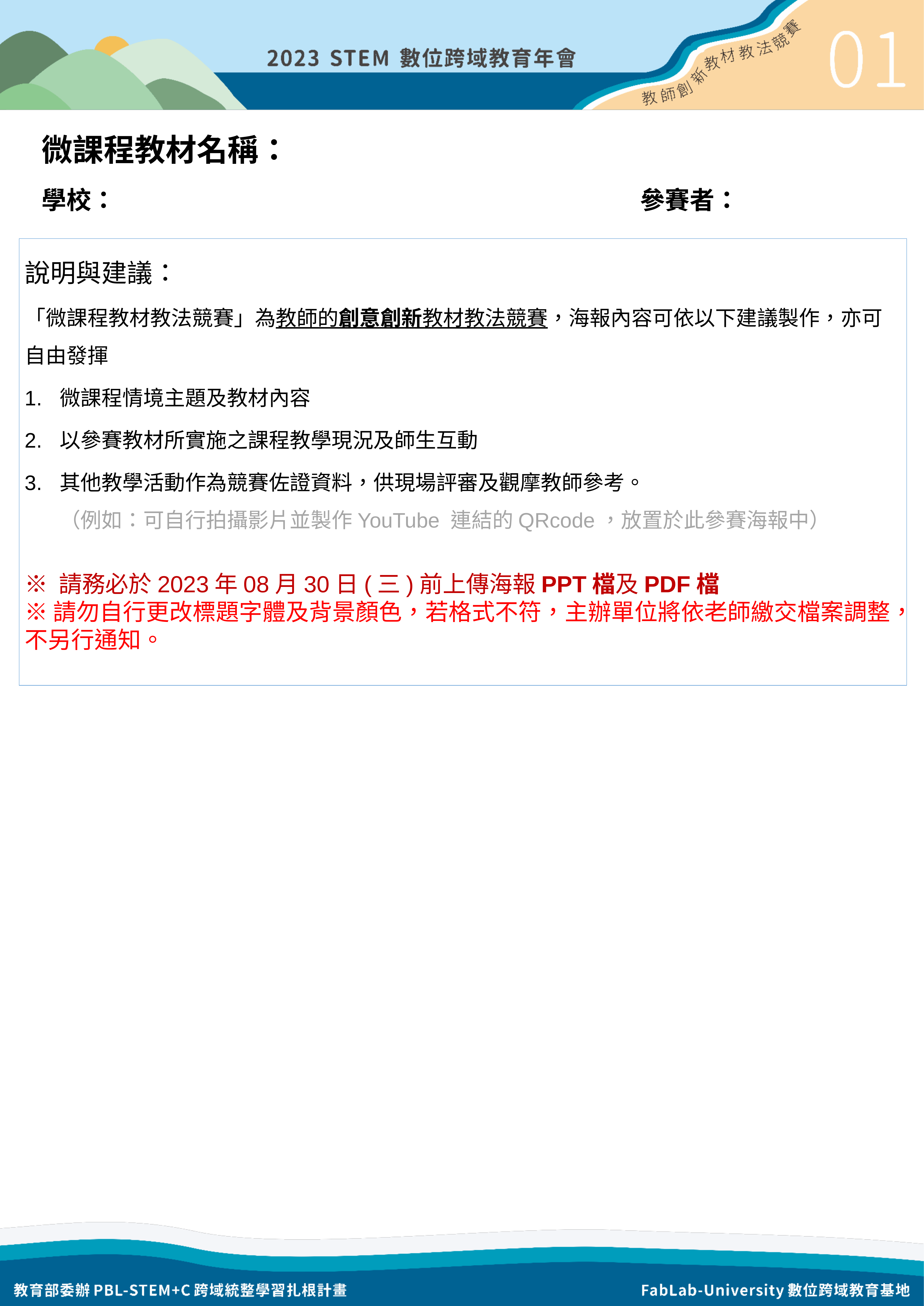

微課程教材名稱：
學校：
參賽者：
說明與建議：
「微課程教材教法競賽」為教師的創意創新教材教法競賽，海報內容可依以下建議製作，亦可自由發揮
微課程情境主題及教材內容
以參賽教材所實施之課程教學現況及師生互動
其他教學活動作為競賽佐證資料，供現場評審及觀摩教師參考。
（例如：可自行拍攝影片並製作YouTube 連結的QRcode，放置於此參賽海報中）

※ 請務必於2023年08月30日(三)前上傳海報PPT檔及PDF檔
※ 請勿自行更改標題字體及背景顏色，若格式不符，主辦單位將依老師繳交檔案調整，不另行通知。